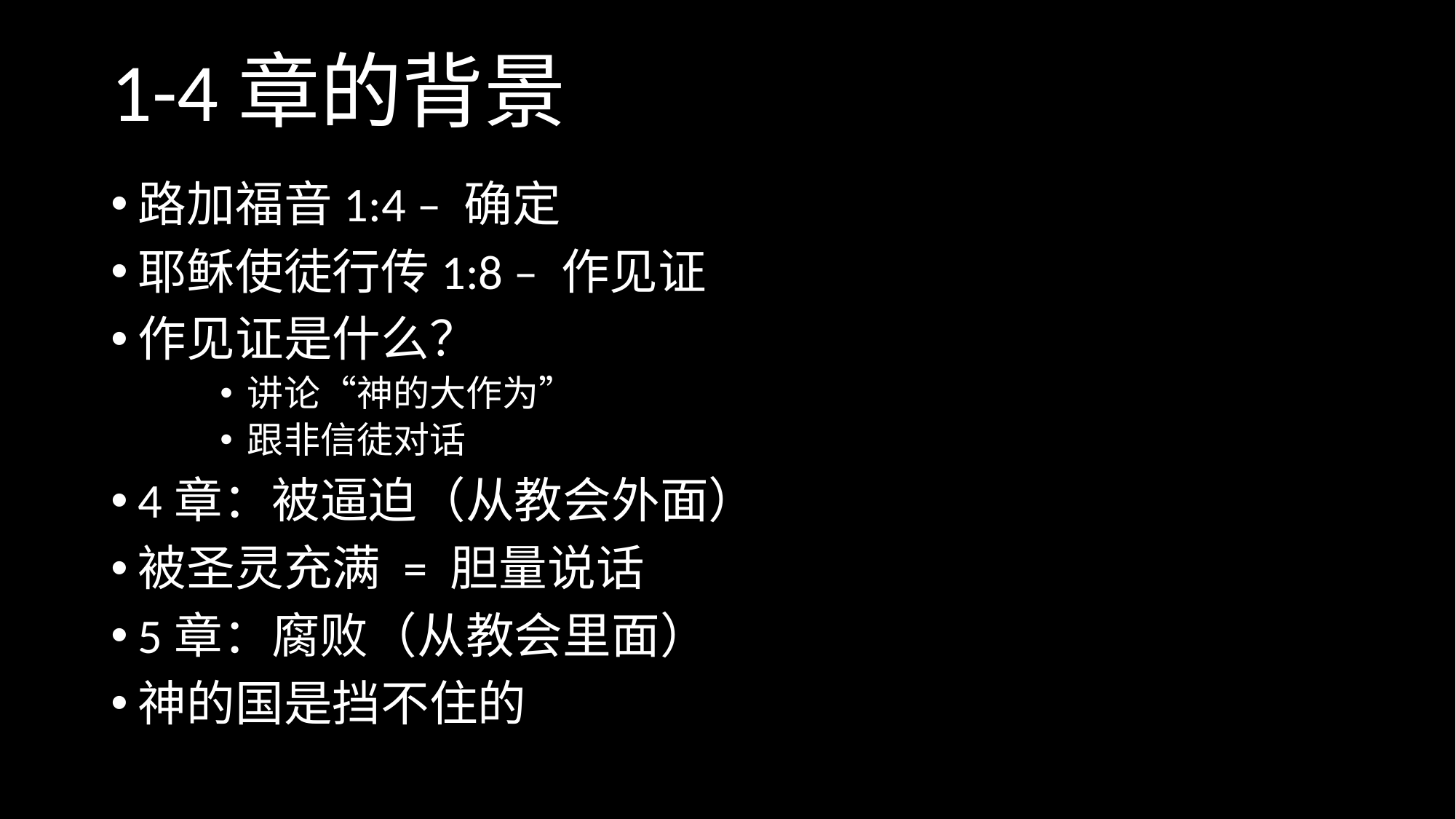

# 1-4章的背景
路加福音1:4 – 确定
耶稣使徒行传1:8 – 作见证
作见证是什么？
讲论“神的大作为”
跟非信徒对话
4章：被逼迫（从教会外面）
被圣灵充满 = 胆量说话
5章：腐败（从教会里面）
神的国是挡不住的